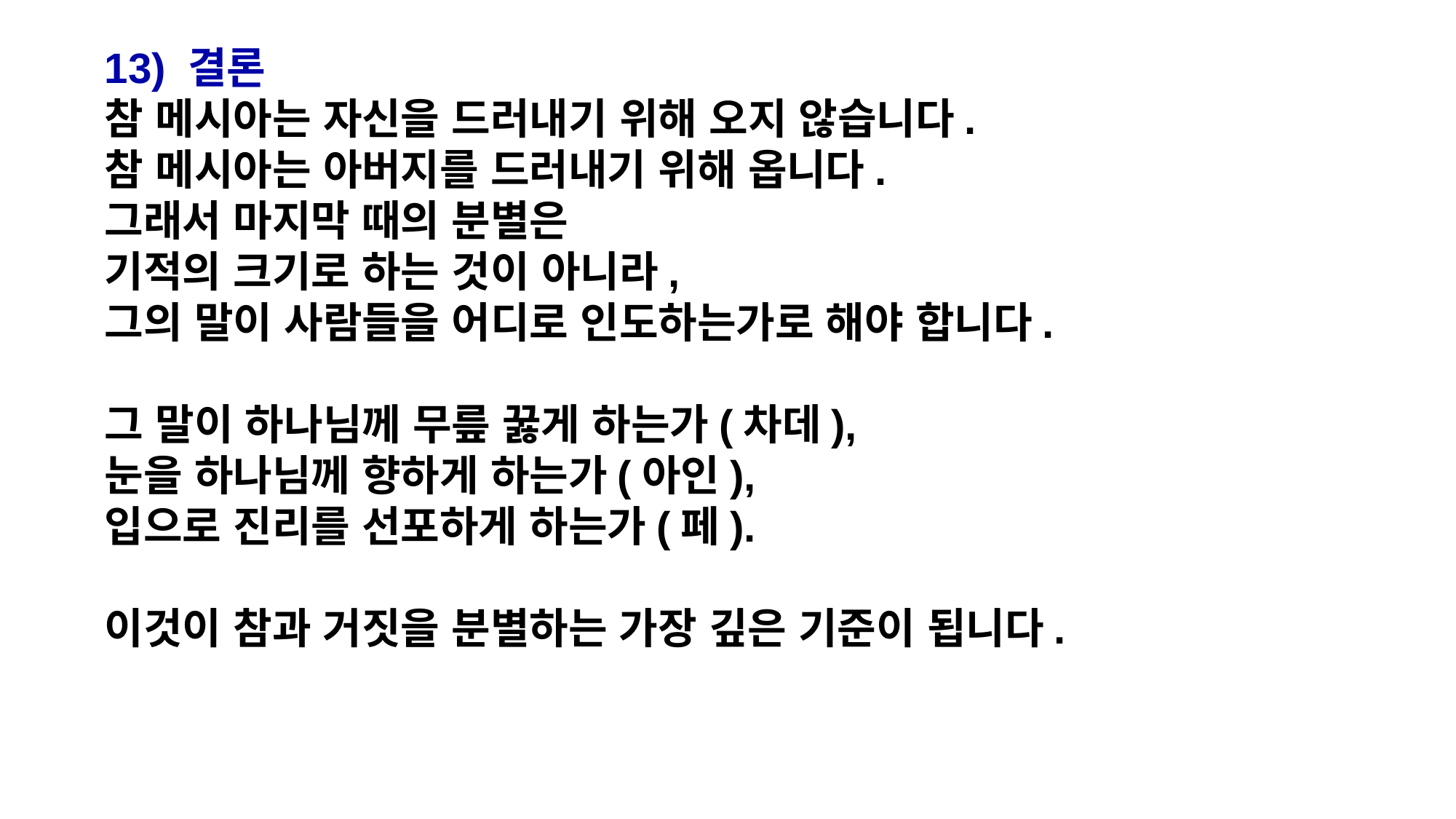

13) 결론
참 메시아는 자신을 드러내기 위해 오지 않습니다.
참 메시아는 아버지를 드러내기 위해 옵니다.
그래서 마지막 때의 분별은
기적의 크기로 하는 것이 아니라,
그의 말이 사람들을 어디로 인도하는가로 해야 합니다.

그 말이 하나님께 무릎 꿇게 하는가(차데),
눈을 하나님께 향하게 하는가(아인),
입으로 진리를 선포하게 하는가(페).

이것이 참과 거짓을 분별하는 가장 깊은 기준이 됩니다.